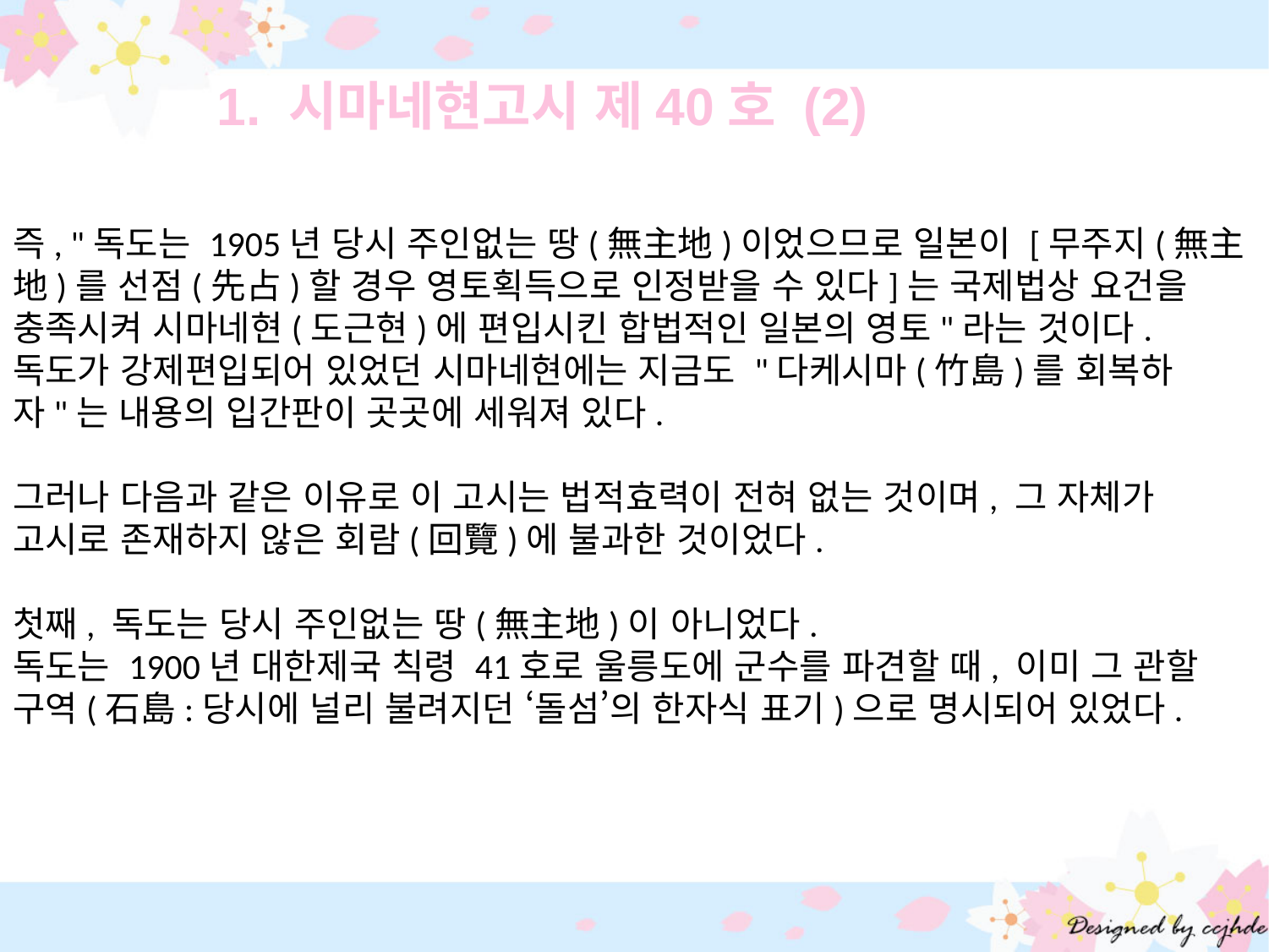

1. 시마네현고시 제40호 (2)
즉, "독도는 1905년 당시 주인없는 땅(無主地)이었으므로 일본이 [무주지(無主地)를 선점(先占)할 경우 영토획득으로 인정받을 수 있다]는 국제법상 요건을 충족시켜 시마네현(도근현)에 편입시킨 합법적인 일본의 영토"라는 것이다. 독도가 강제편입되어 있었던 시마네현에는 지금도 "다케시마(竹島)를 회복하자"는 내용의 입간판이 곳곳에 세워져 있다.

그러나 다음과 같은 이유로 이 고시는 법적효력이 전혀 없는 것이며, 그 자체가 고시로 존재하지 않은 회람(回覽)에 불과한 것이었다.

첫째, 독도는 당시 주인없는 땅(無主地)이 아니었다.
독도는 1900년 대한제국 칙령 41호로 울릉도에 군수를 파견할 때, 이미 그 관할 구역(石島:당시에 널리 불려지던 ‘돌섬’의 한자식 표기)으로 명시되어 있었다.